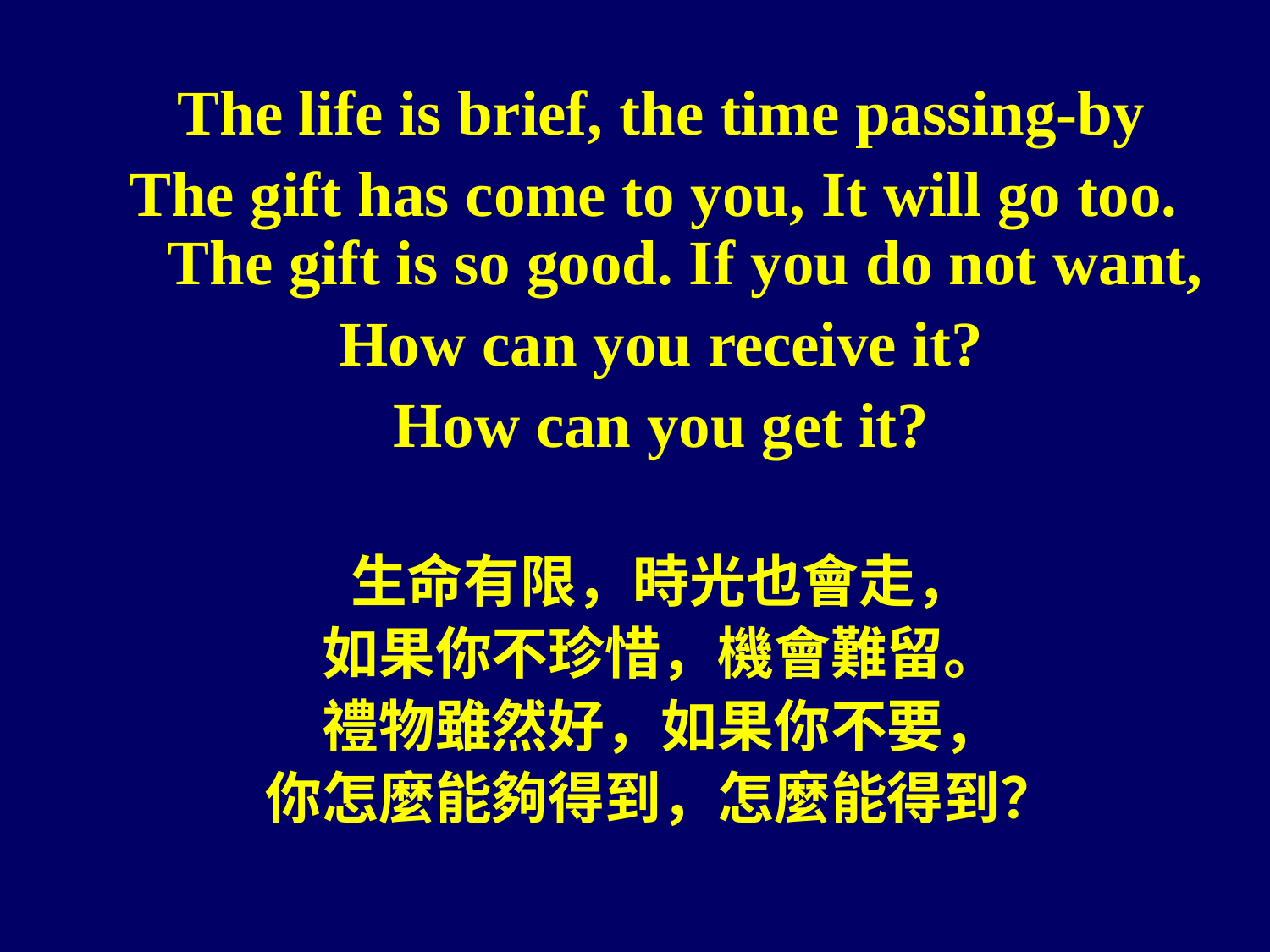

The life is brief, the time passing-by
The gift has come to you, It will go too.
The gift is so good. If you do not want,
 How can you receive it?
How can you get it?

生命有限，時光也會走，
如果你不珍惜，機會難留。
禮物雖然好，如果你不要，
你怎麼能夠得到，怎麼能得到？